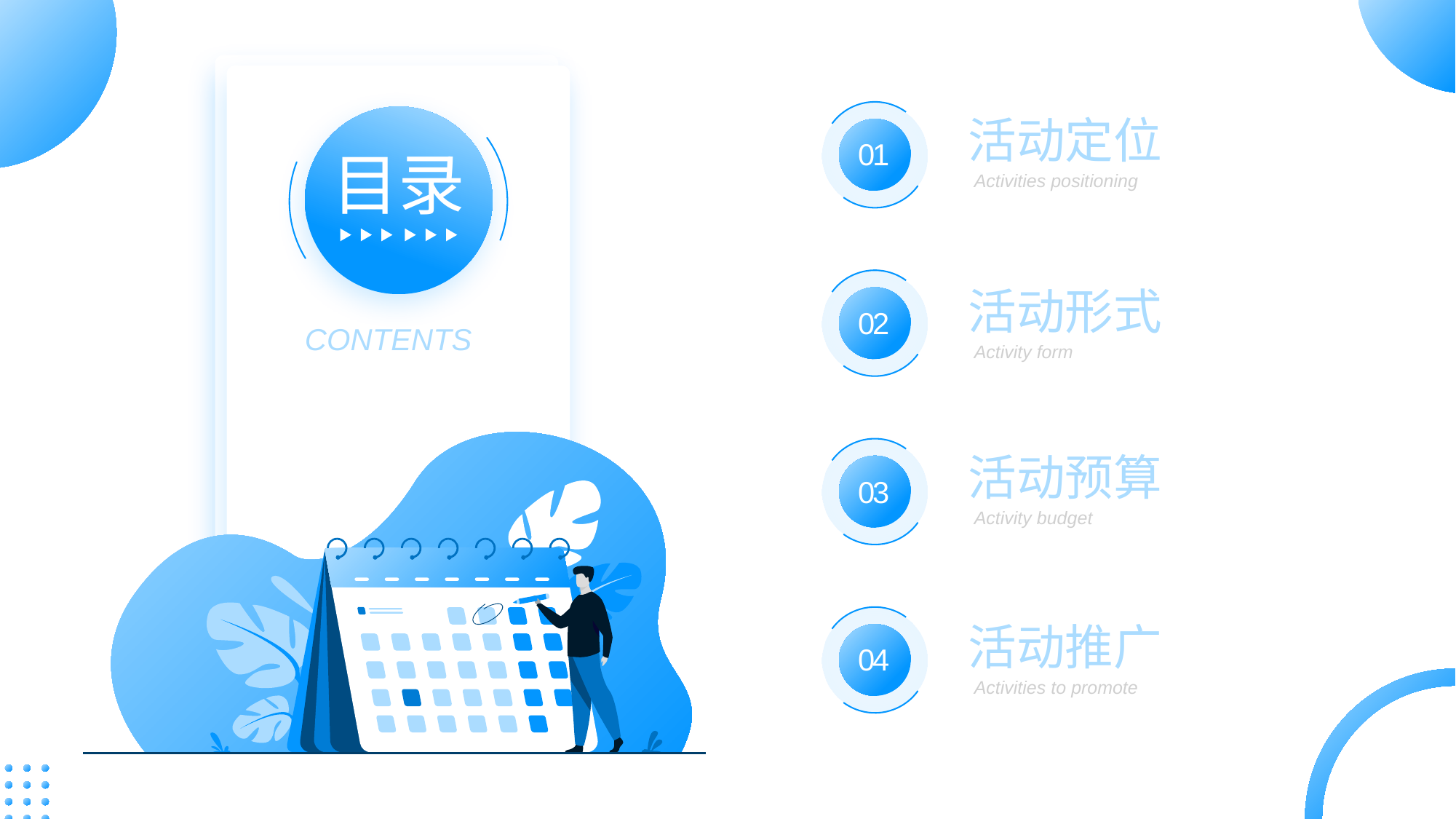

活动定位
01
目录
Activities positioning
活动形式
02
CONTENTS
Activity form
活动预算
03
Activity budget
活动推广
04
Activities to promote